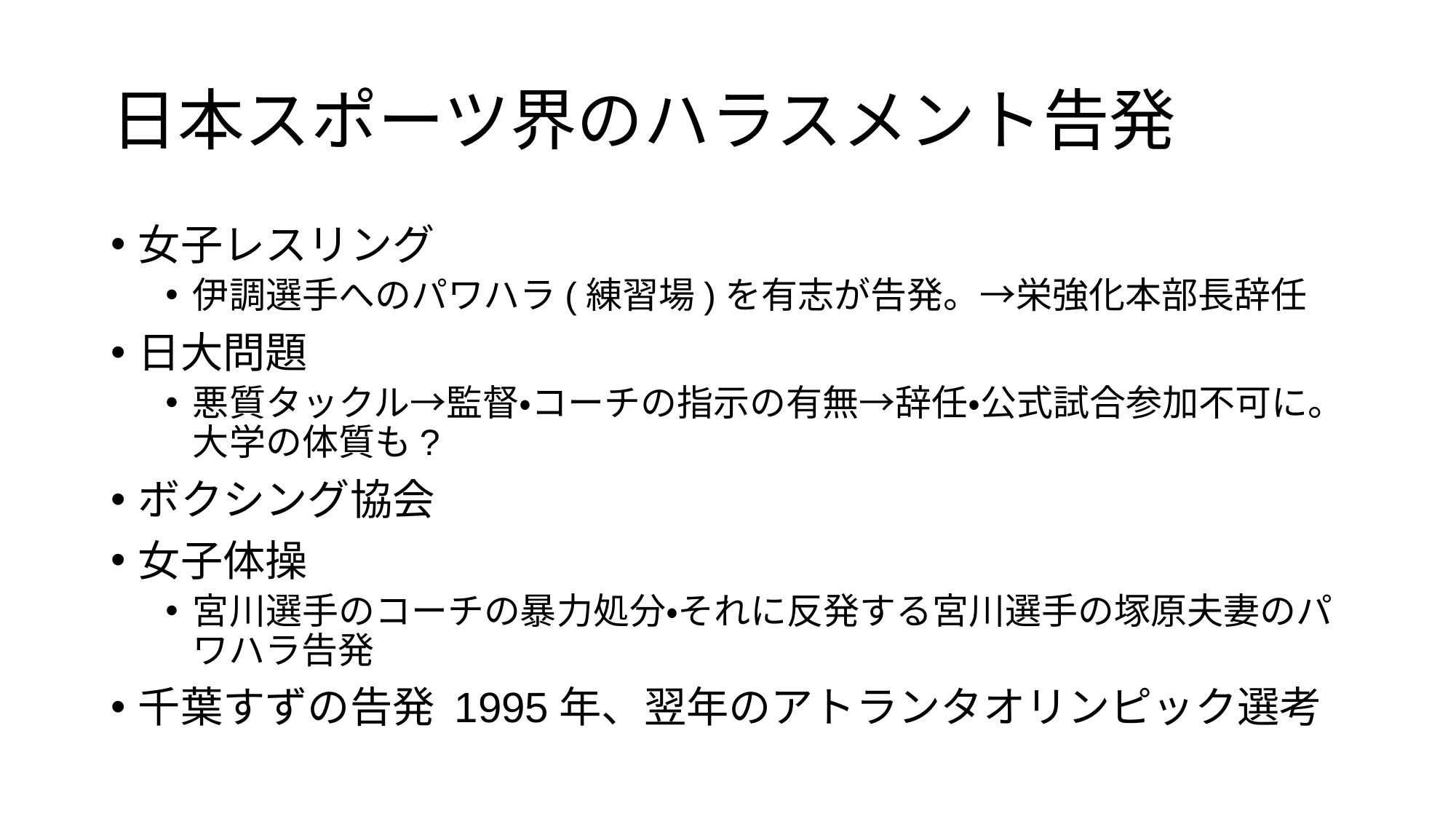

# 日本スポーツ界のハラスメント告発
女子レスリング
伊調選手へのパワハラ(練習場)を有志が告発。→栄強化本部長辞任
日大問題
悪質タックル→監督・コーチの指示の有無→辞任・公式試合参加不可に。大学の体質も?
ボクシング協会
女子体操
宮川選手のコーチの暴力処分・それに反発する宮川選手の塚原夫妻のパワハラ告発
千葉すずの告発 1995年、翌年のアトランタオリンピック選考